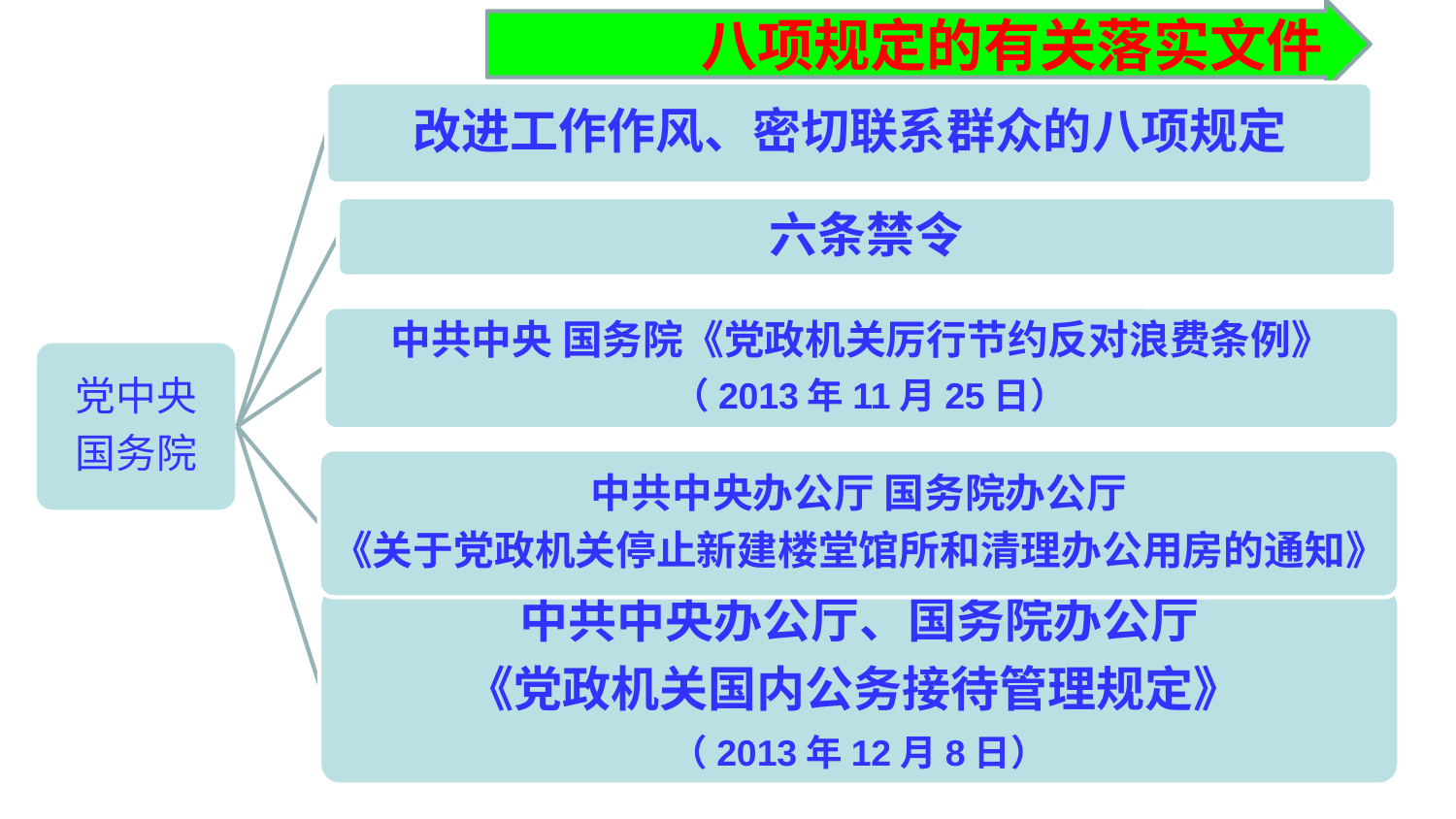

八项规定的有关落实文件
党中央
国务院

改进工作作风、密切联系群众的八项规定

六条禁令

中共中央 国务院《党政机关厉行节约反对浪费条例》
 （2013年11月25日）

中共中央办公厅、国务院办公厅
《党政机关国内公务接待管理规定》
（2013年12月8日）

中共中央办公厅 国务院办公厅
《关于党政机关停止新建楼堂馆所和清理办公用房的通知》